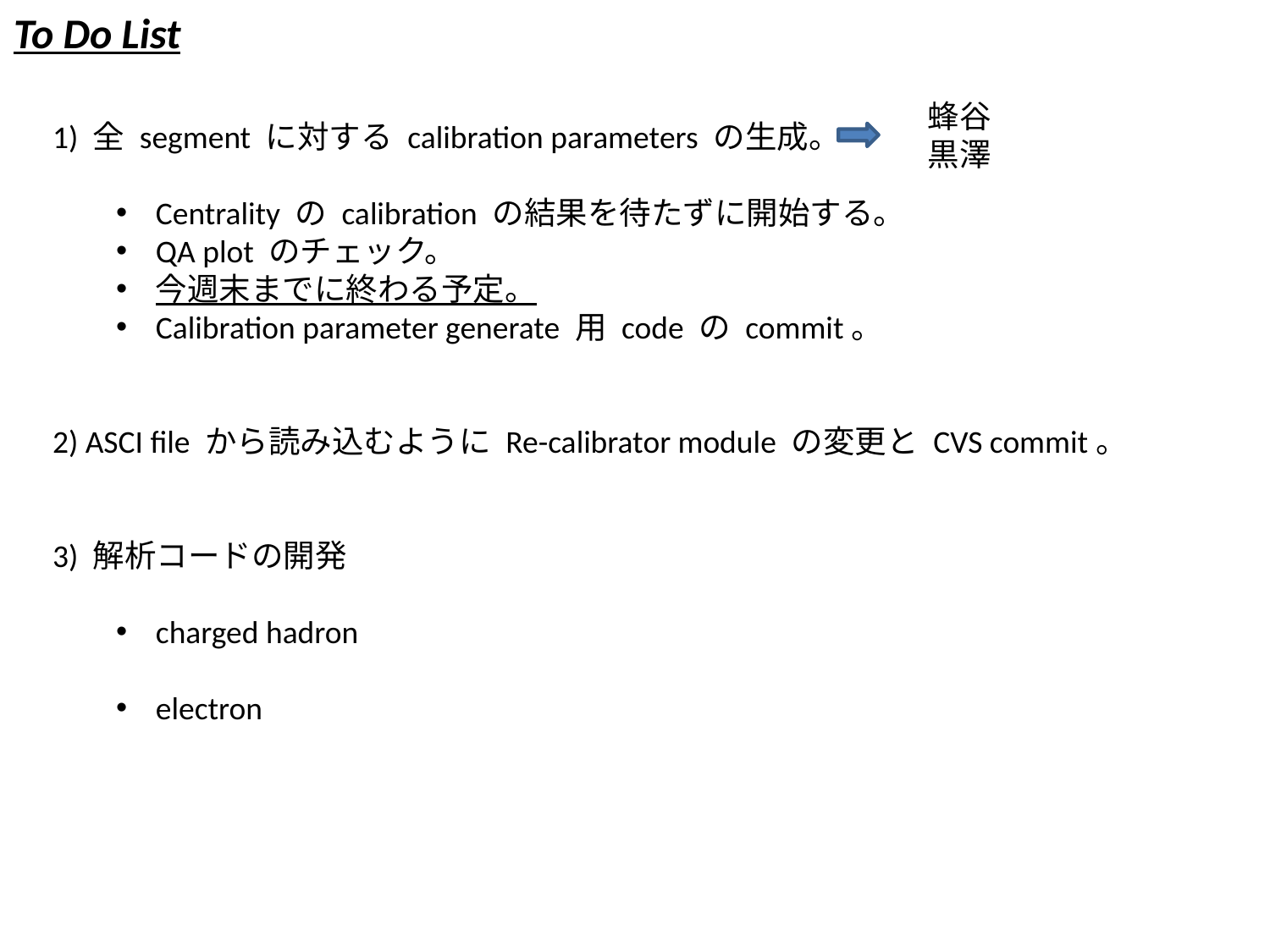

To Do List
蜂谷
黒澤
1) 全 segment に対する calibration parameters の生成。

Centrality の calibration の結果を待たずに開始する。
QA plot のチェック。
今週末までに終わる予定。
Calibration parameter generate 用 code の commit。

2) ASCI file から読み込むように Re-calibrator module の変更と CVS commit。

3) 解析コードの開発

charged hadron

electron